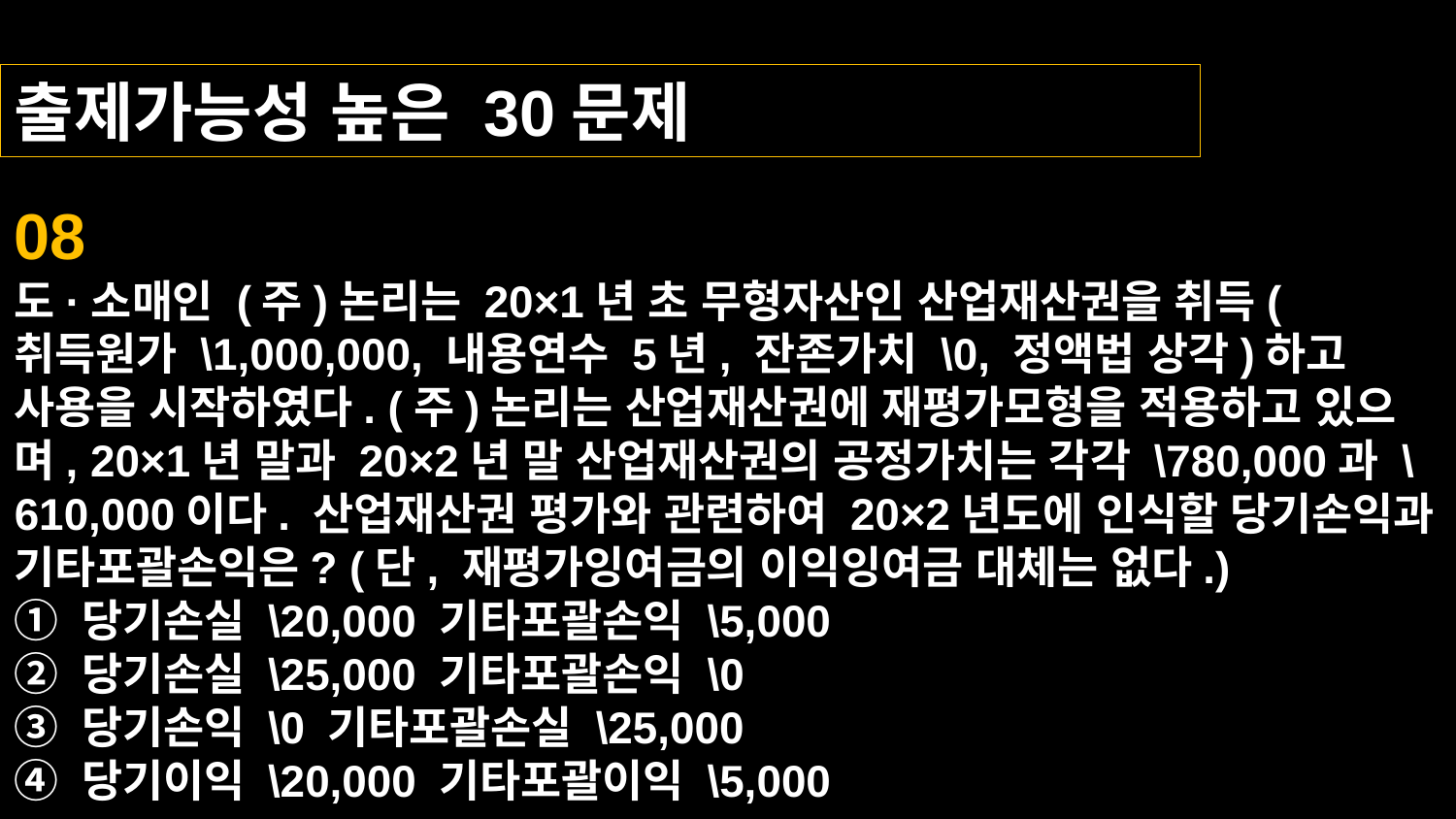

출제가능성 높은 30문제
08
도·소매인 (주)논리는 20×1년 초 무형자산인 산업재산권을 취득(취득원가 \1,000,000, 내용연수 5년, 잔존가치 \0, 정액법 상각)하고 사용을 시작하였다. (주)논리는 산업재산권에 재평가모형을 적용하고 있으며, 20×1년 말과 20×2년 말 산업재산권의 공정가치는 각각 \780,000과 \610,000이다. 산업재산권 평가와 관련하여 20×2년도에 인식할 당기손익과 기타포괄손익은? (단, 재평가잉여금의 이익잉여금 대체는 없다.)
① 당기손실 \20,000 기타포괄손익 \5,000
② 당기손실 \25,000 기타포괄손익 \0
③ 당기손익 \0 기타포괄손실 \25,000
④ 당기이익 \20,000 기타포괄이익 \5,000